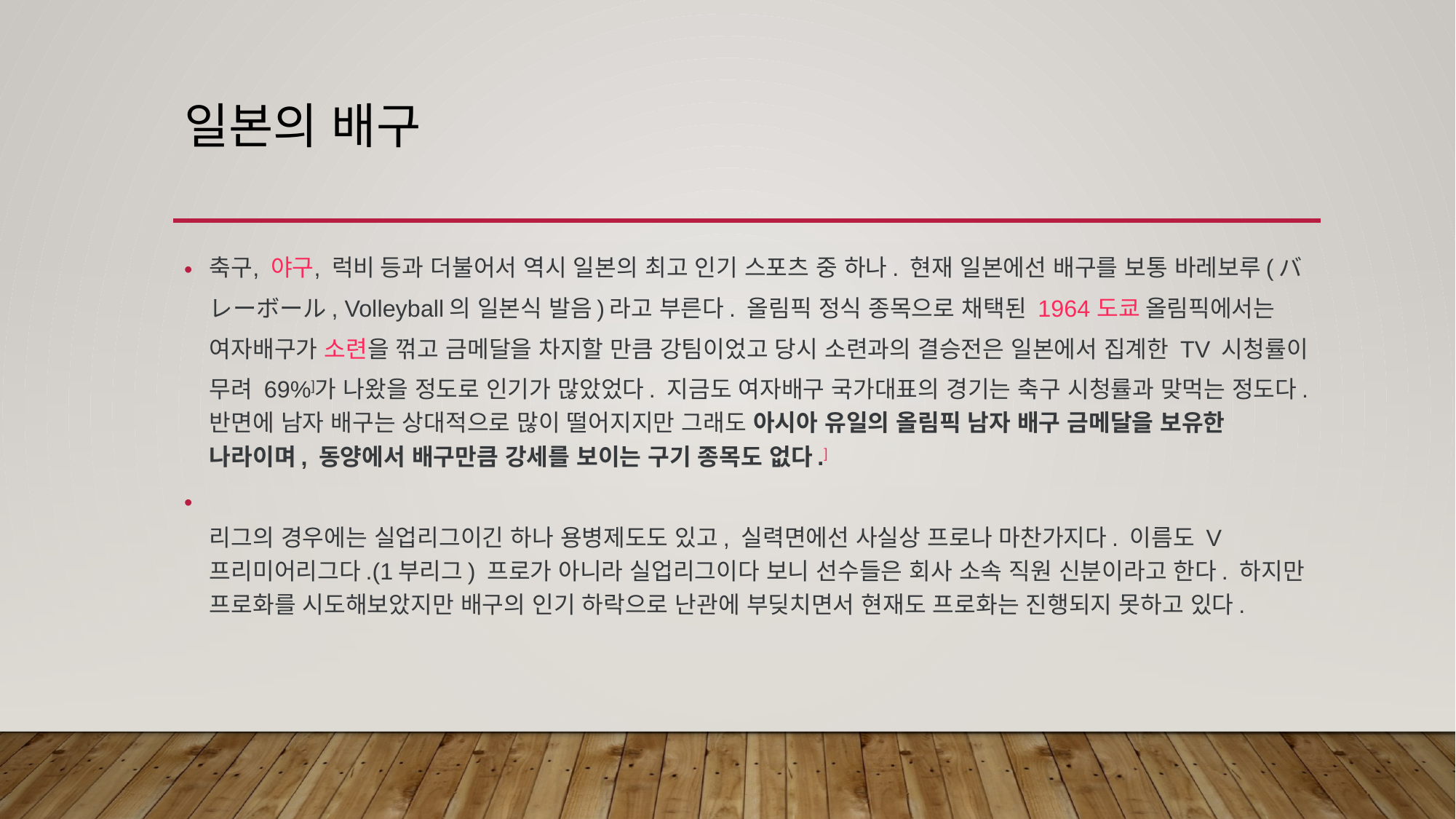

# 일본의 배구
축구, 야구, 럭비 등과 더불어서 역시 일본의 최고 인기 스포츠 중 하나. 현재 일본에선 배구를 보통 바레보루(バレーボール, Volleyball의 일본식 발음)라고 부른다. 올림픽 정식 종목으로 채택된 1964 도쿄 올림픽에서는 여자배구가 소련을 꺾고 금메달을 차지할 만큼 강팀이었고 당시 소련과의 결승전은 일본에서 집계한 TV 시청률이 무려 69%]가 나왔을 정도로 인기가 많았었다. 지금도 여자배구 국가대표의 경기는 축구 시청률과 맞먹는 정도다. 반면에 남자 배구는 상대적으로 많이 떨어지지만 그래도 아시아 유일의 올림픽 남자 배구 금메달을 보유한 나라이며, 동양에서 배구만큼 강세를 보이는 구기 종목도 없다.]
리그의 경우에는 실업리그이긴 하나 용병제도도 있고, 실력면에선 사실상 프로나 마찬가지다. 이름도 V프리미어리그다.(1부리그) 프로가 아니라 실업리그이다 보니 선수들은 회사 소속 직원 신분이라고 한다. 하지만 프로화를 시도해보았지만 배구의 인기 하락으로 난관에 부딪치면서 현재도 프로화는 진행되지 못하고 있다.